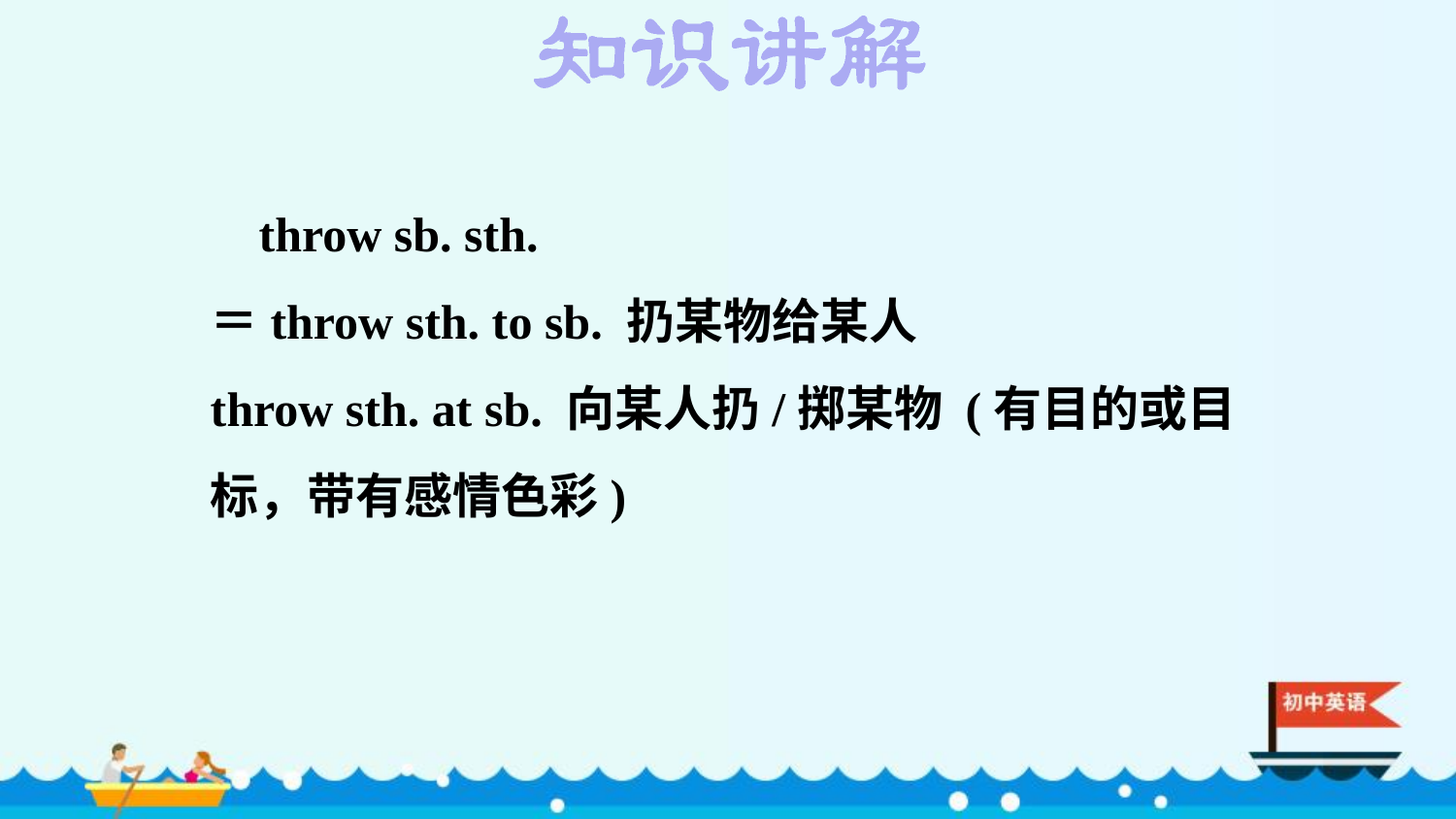

throw sb. sth.
＝throw sth. to sb. 扔某物给某人
throw sth. at sb. 向某人扔/掷某物 (有目的或目标，带有感情色彩)